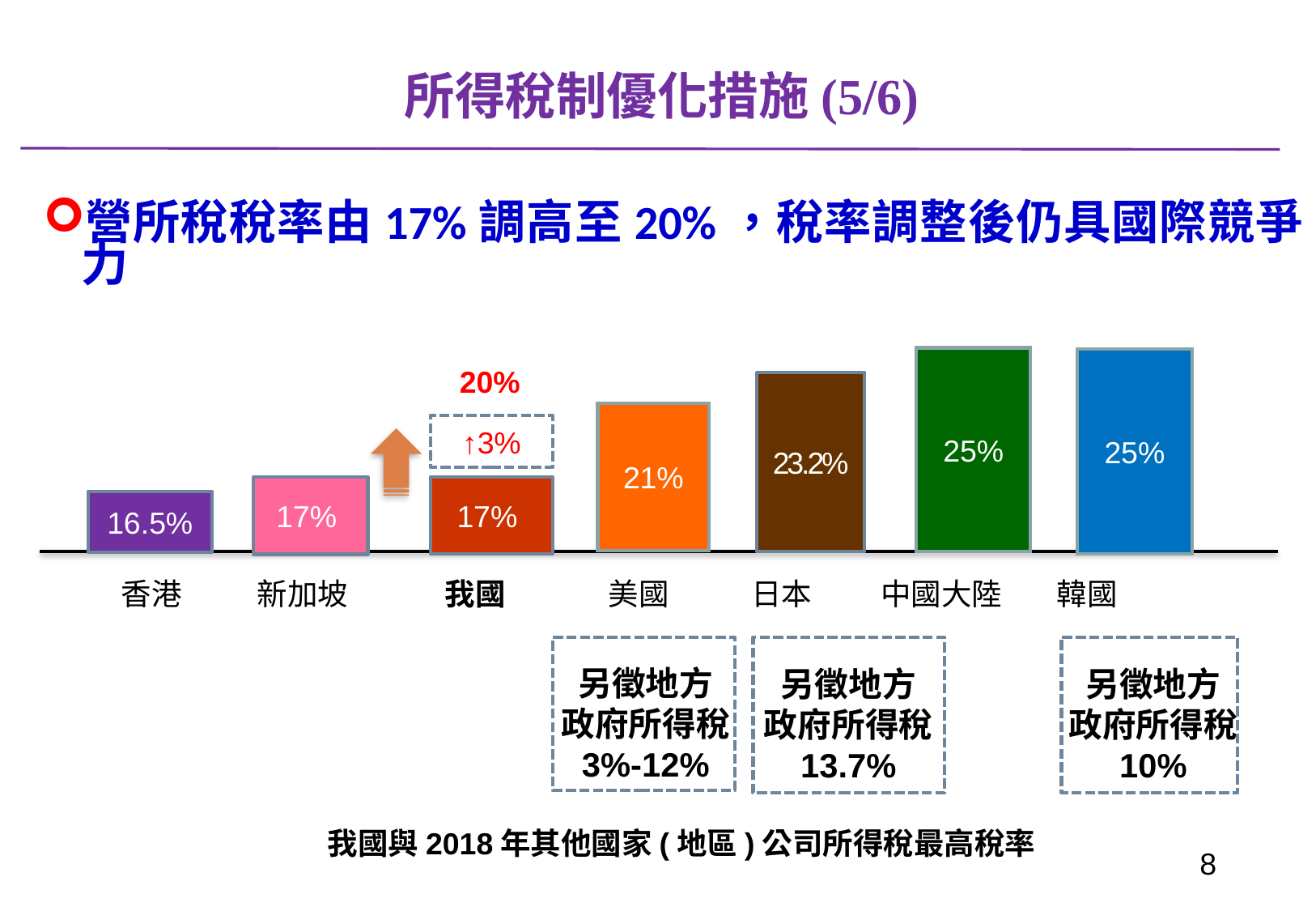

所得稅制優化措施(5/6)
營所稅稅率由17%調高至20%，稅率調整後仍具國際競爭力
25%
25%
20%
23.2%
21%
↑3%

17%
17%
16.5%
    香港           新加坡              我國               美國            日本          中國大陸        韓國

另徵地方
政府所得稅
3%-12%
另徵地方
政府所得稅
13.7%
另徵地方
政府所得稅
10%
我國與2018年其他國家(地區)公司所得稅最高稅率
8